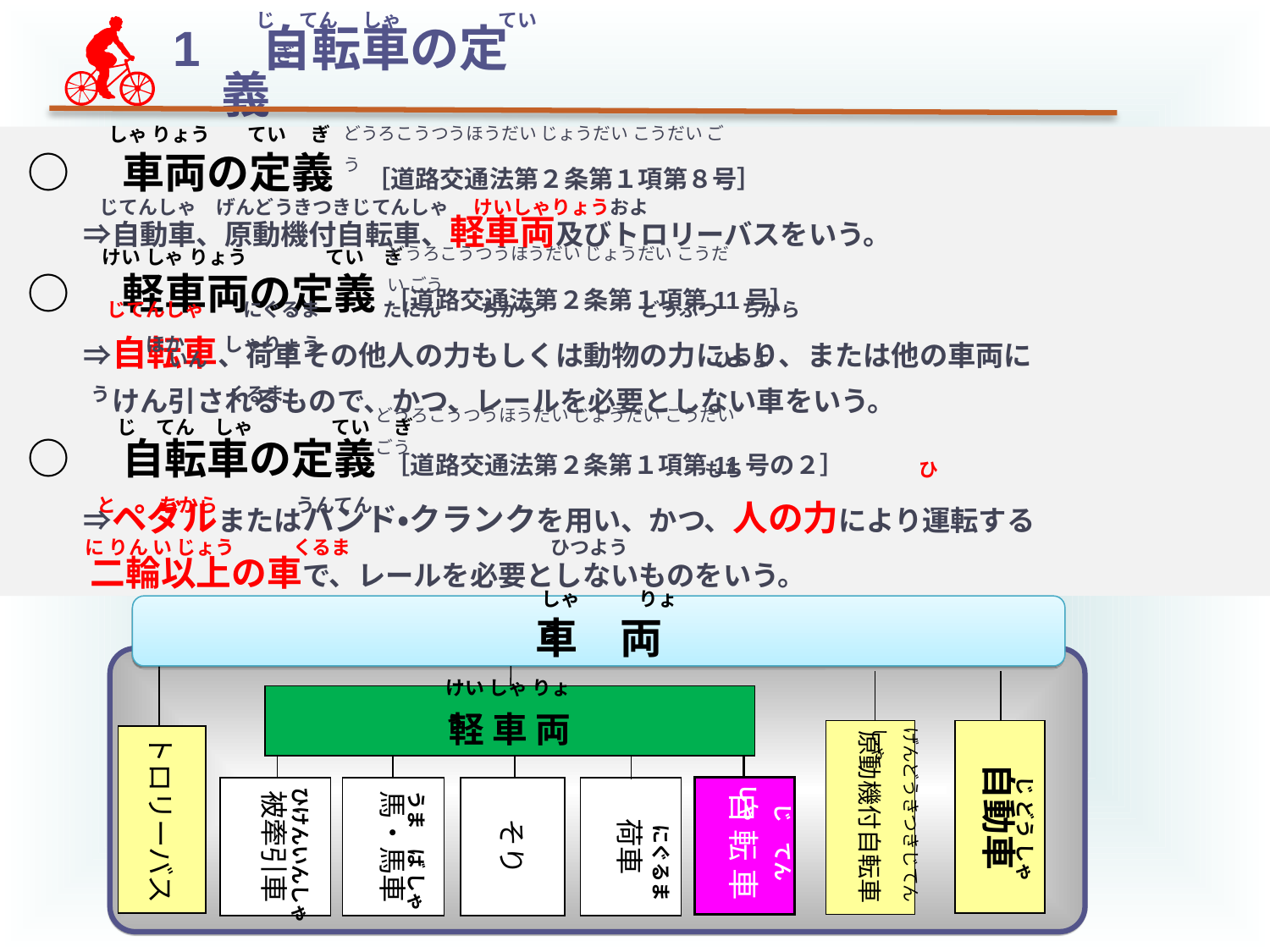

じ　 てん　 しゃ　　　　　てい　　ぎ
1　自転車の定義
しゃ りょう　    てい　 ぎ
○　車両の定義　［道路交通法第２条第１項第８号］
　　⇒自動車、原動機付自転車、軽車両及びトロリーバスをいう。
○　軽車両の定義 ［道路交通法第２条第１項第11号］
　　⇒自転車、荷車その他人の力もしくは動物の力により、または他の車両に
　　　けん引されるもので、かつ、レールを必要としない車をいう。
○　自転車の定義 ［道路交通法第２条第１項第11号の２］
　　⇒ペダルまたはハンド・クランクを用い、かつ、人の力により運転する
　　 二輪以上の車で、レールを必要としないものをいう。

どうろこうつうほうだい じょうだい こうだい ごう
じてんしゃ　げんどうきつきじてんしゃ　 けいしゃりょうおよ
けい しゃ りょう　　　　てい　ぎ
どうろこうつうほうだい じょうだい こうだい ごう
じてんしゃ　　にぐるま　　　 たにん　　ちから　　　　　 どうぶつ　 ちから　　　　　　　　　　　ほか　　しゃりょう
　　　　いん　　　　　　　　　　　　　　　　　　　　　　　　　　ひつよう　　　　　　くるま
 じ　てん　しゃ　　　　てい　 ぎ
どうろこうつうほうだい じょうだい こうだい ごう
　　　　　　　　　　　　　　　　　　　　　　　　　　　　　　　 もち　　　　　　　　　ひと　　 ちから　　　　うんてん
に りん い じょう　　　くるま　　　　　　 　　　　ひつよう
しゃ　　　りょう
車　両

トロリーバス
軽 車 両
原動機付自転車
けい しゃ りょう
自動車
げんどうきつきじてんしゃ
自 転 車
そり
被牽引車
馬・馬車
荷車
　 じ どう しゃ
　じ　てん　しゃ
　　にぐるま
ひけんいんしゃ
うま　ば しゃ